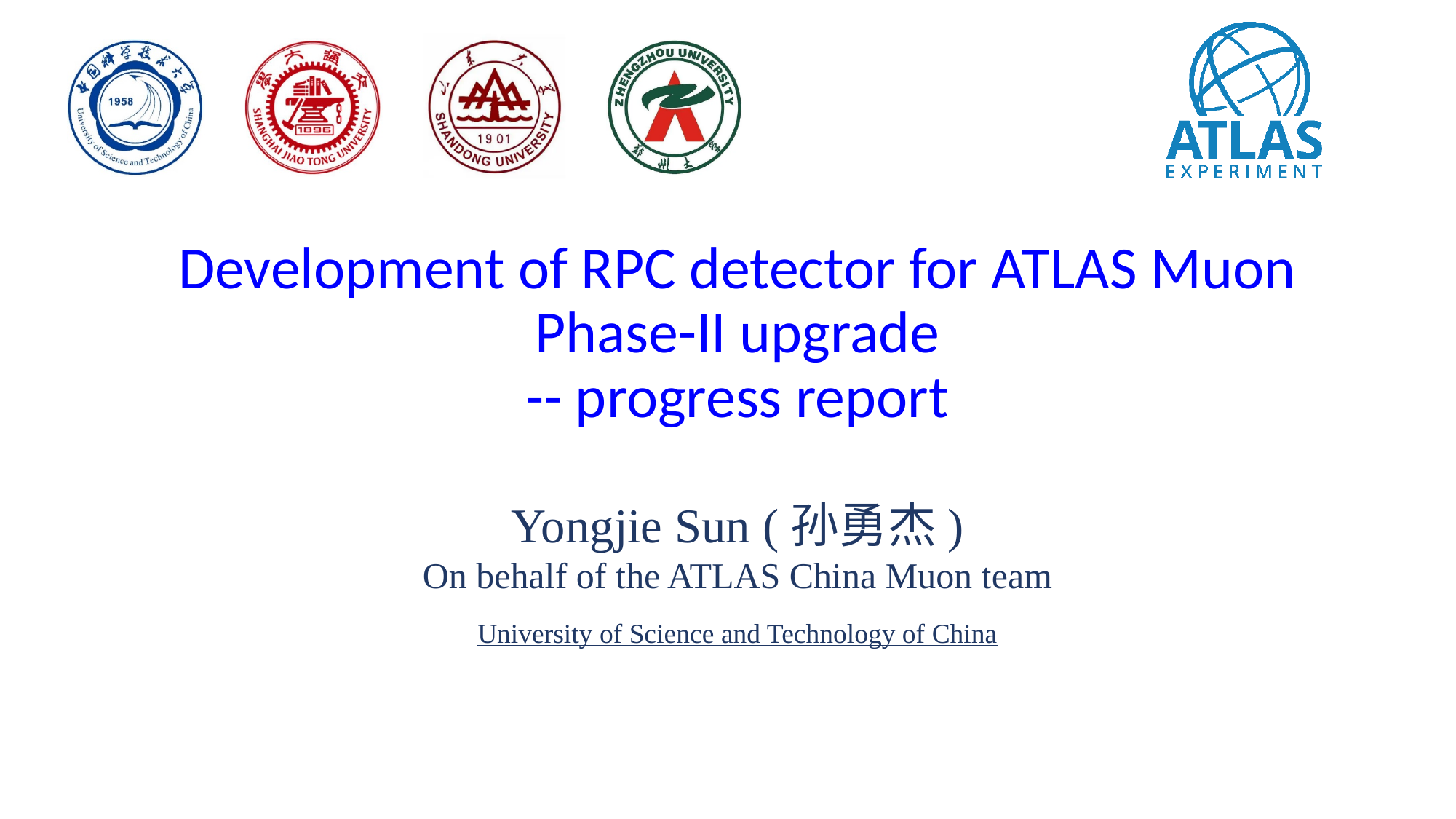

# Development of RPC detector for ATLAS Muon Phase-II upgrade -- progress report
Yongjie Sun (孙勇杰)
On behalf of the ATLAS China Muon team

University of Science and Technology of China